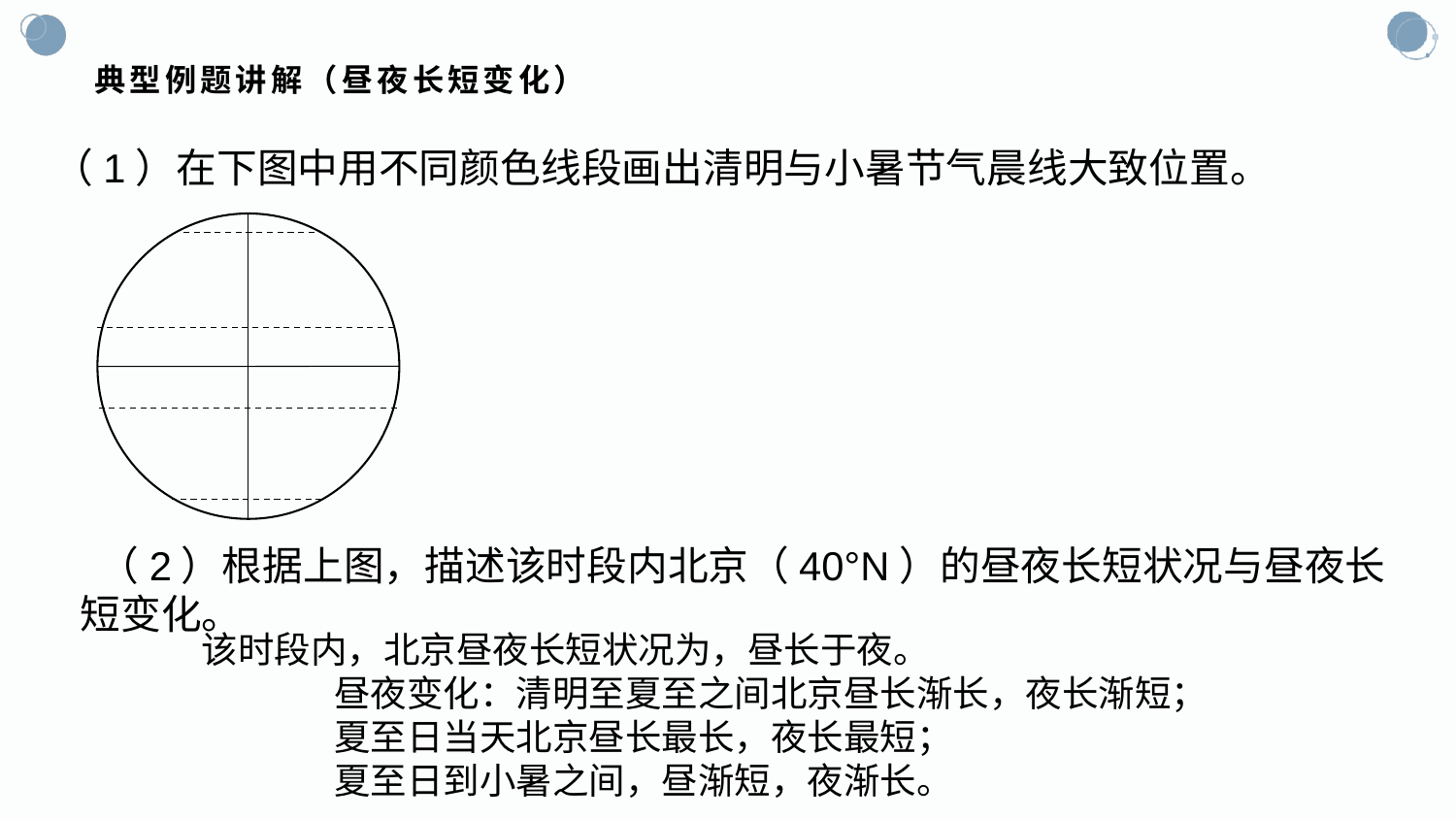

# 典型例题讲解（昼夜长短变化）
（1）在下图中用不同颜色线段画出清明与小暑节气晨线大致位置。

 （2）根据上图，描述该时段内北京（40°N）的昼夜长短状况与昼夜长短变化。
该时段内，北京昼夜长短状况为，昼长于夜。
               昼夜变化：清明至夏至之间北京昼长渐长，夜长渐短；
               夏至日当天北京昼长最长，夜长最短；
               夏至日到小暑之间，昼渐短，夜渐长。